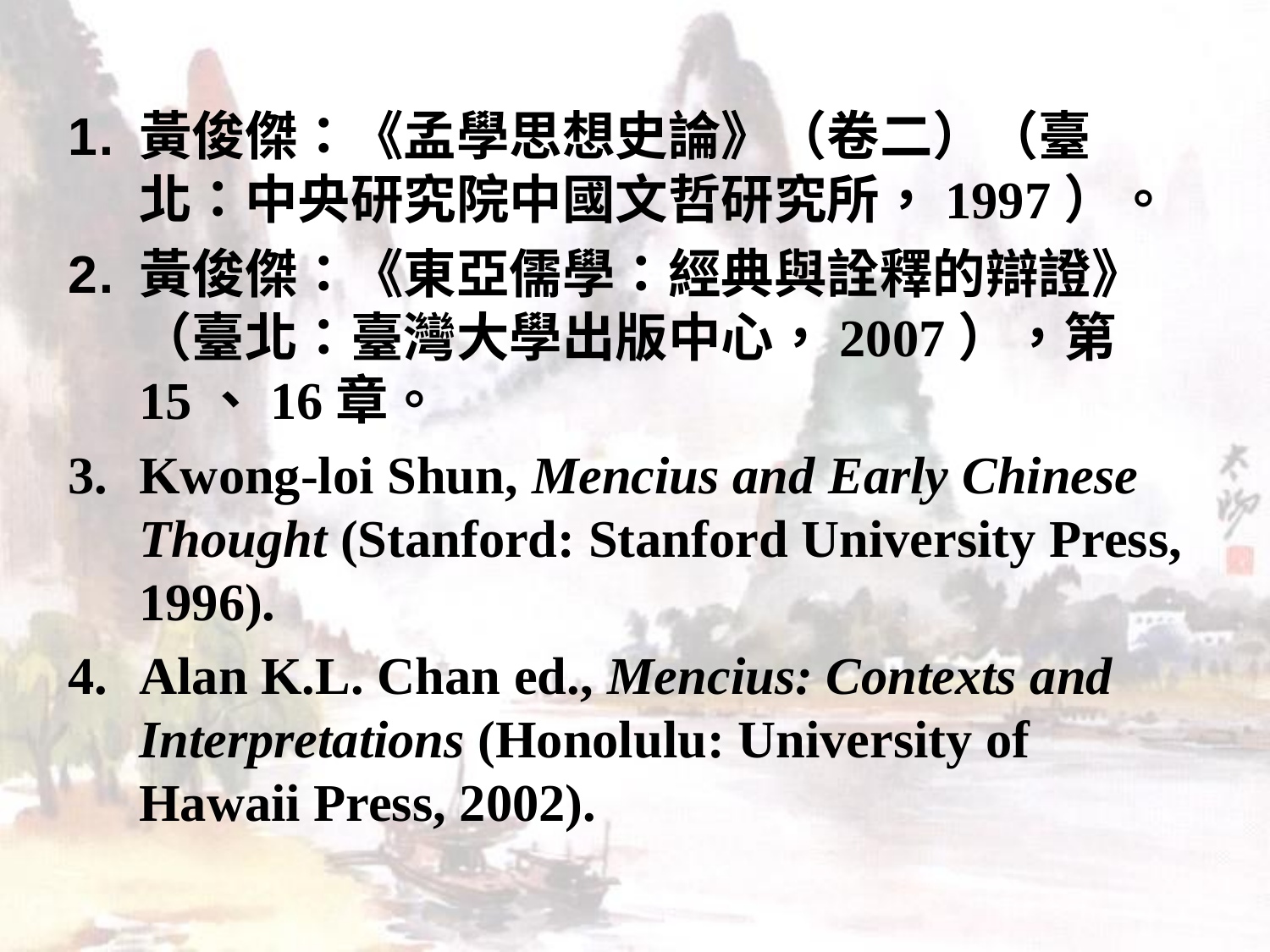

黃俊傑：《孟學思想史論》（卷二）（臺北：中央研究院中國文哲研究所，1997）。
黃俊傑：《東亞儒學：經典與詮釋的辯證》（臺北：臺灣大學出版中心，2007），第15、16章。
Kwong-loi Shun, Mencius and Early Chinese Thought (Stanford: Stanford University Press, 1996).
Alan K.L. Chan ed., Mencius: Contexts and Interpretations (Honolulu: University of Hawaii Press, 2002).